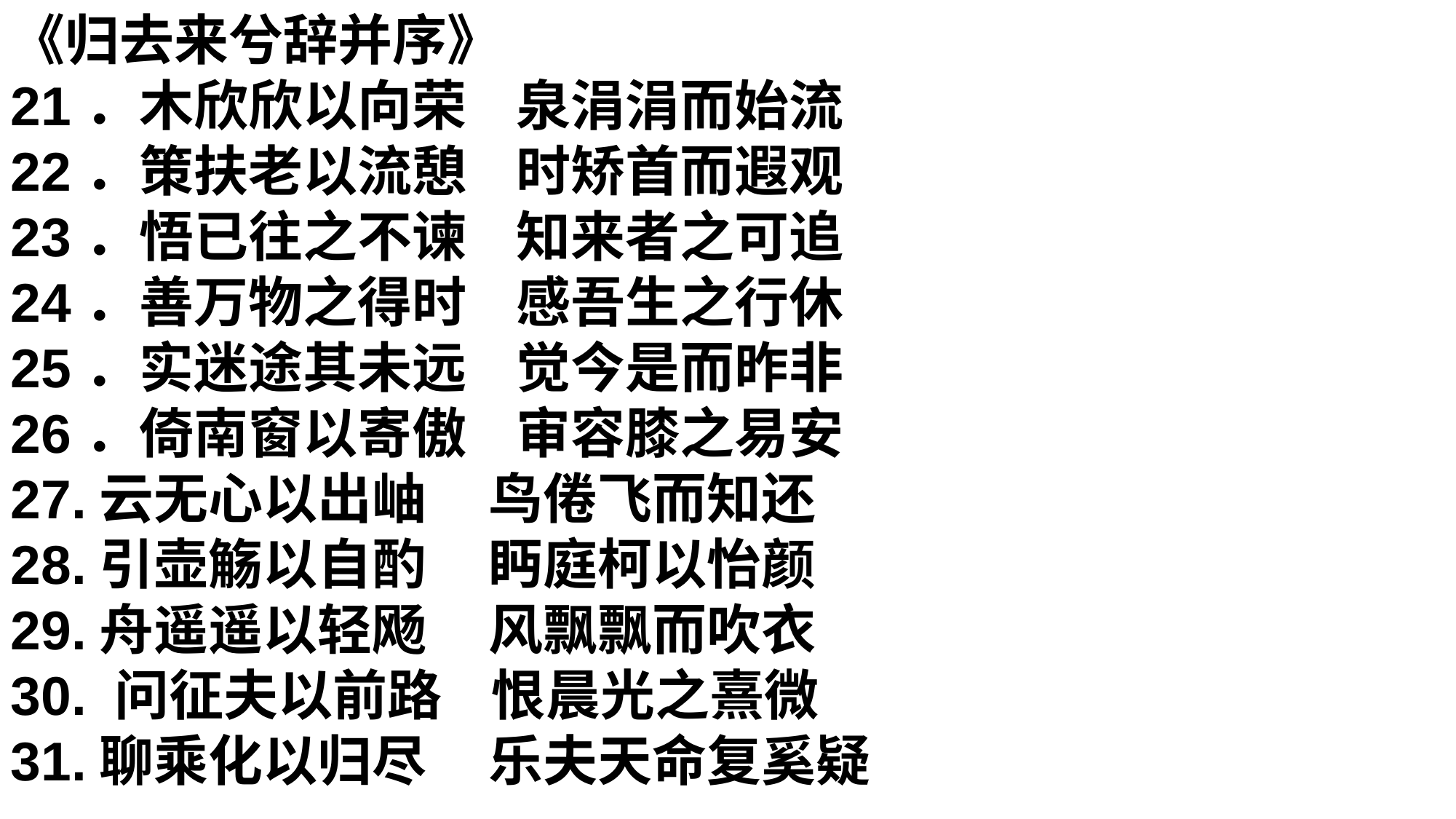

《归去来兮辞并序》
21．木欣欣以向荣    泉涓涓而始流
22．策扶老以流憩    时矫首而遐观
23．悟已往之不谏    知来者之可追
24．善万物之得时    感吾生之行休
25．实迷途其未远    觉今是而昨非
26．倚南窗以寄傲    审容膝之易安
27.云无心以出岫     鸟倦飞而知还
28.引壶觞以自酌     眄庭柯以怡颜
29.舟遥遥以轻飏     风飘飘而吹衣
30. 问征夫以前路    恨晨光之熹微
31.聊乘化以归尽     乐夫天命复奚疑